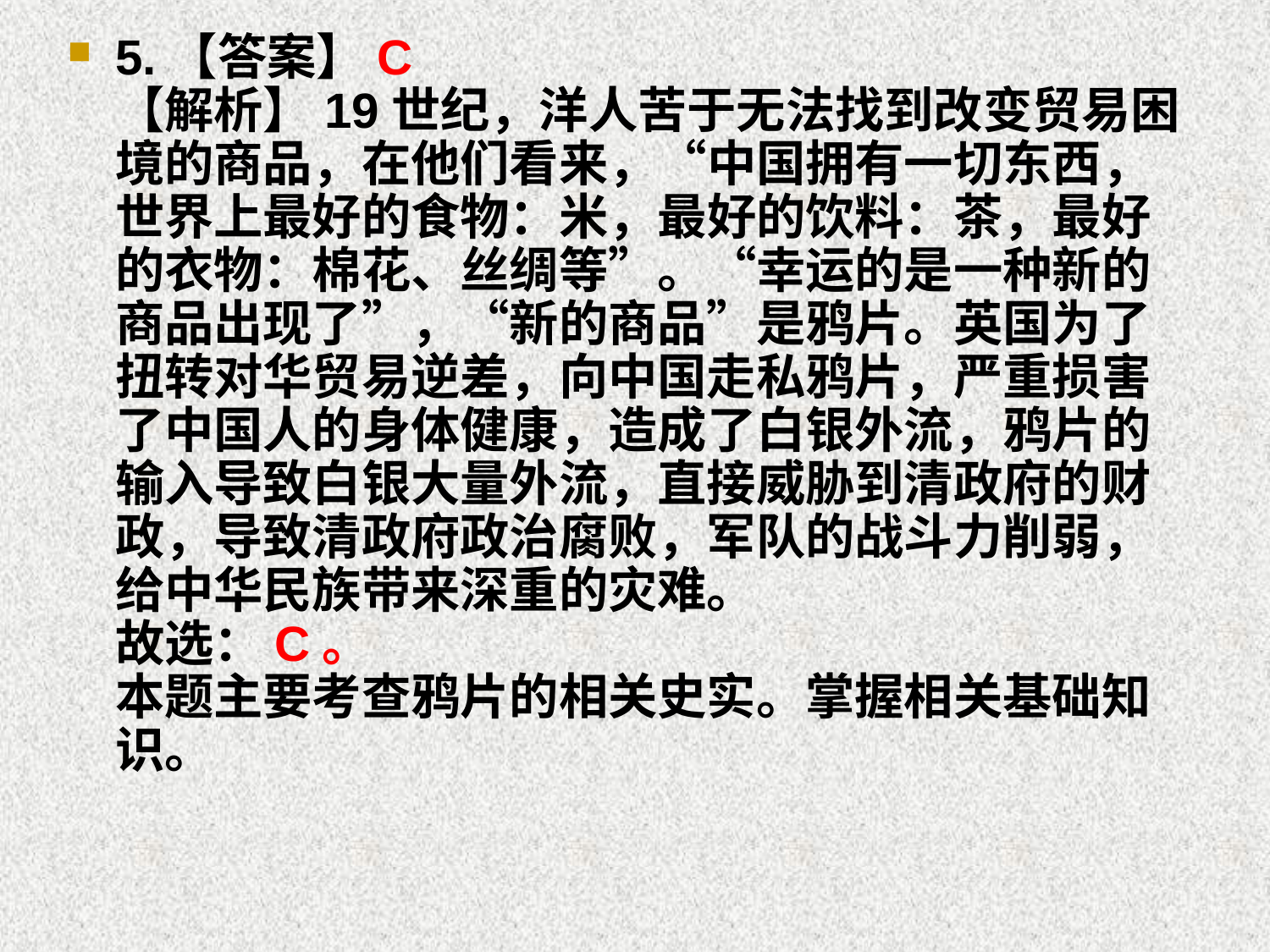

5.【答案】C
【解析】19世纪，洋人苦于无法找到改变贸易困境的商品，在他们看来，“中国拥有一切东西，世界上最好的食物：米，最好的饮料：茶，最好的衣物：棉花、丝绸等”。“幸运的是一种新的商品出现了”，“新的商品”是鸦片。英国为了扭转对华贸易逆差，向中国走私鸦片，严重损害了中国人的身体健康，造成了白银外流，鸦片的输入导致白银大量外流，直接威胁到清政府的财政，导致清政府政治腐败，军队的战斗力削弱，给中华民族带来深重的灾难。
故选：C。
本题主要考查鸦片的相关史实。掌握相关基础知识。
#